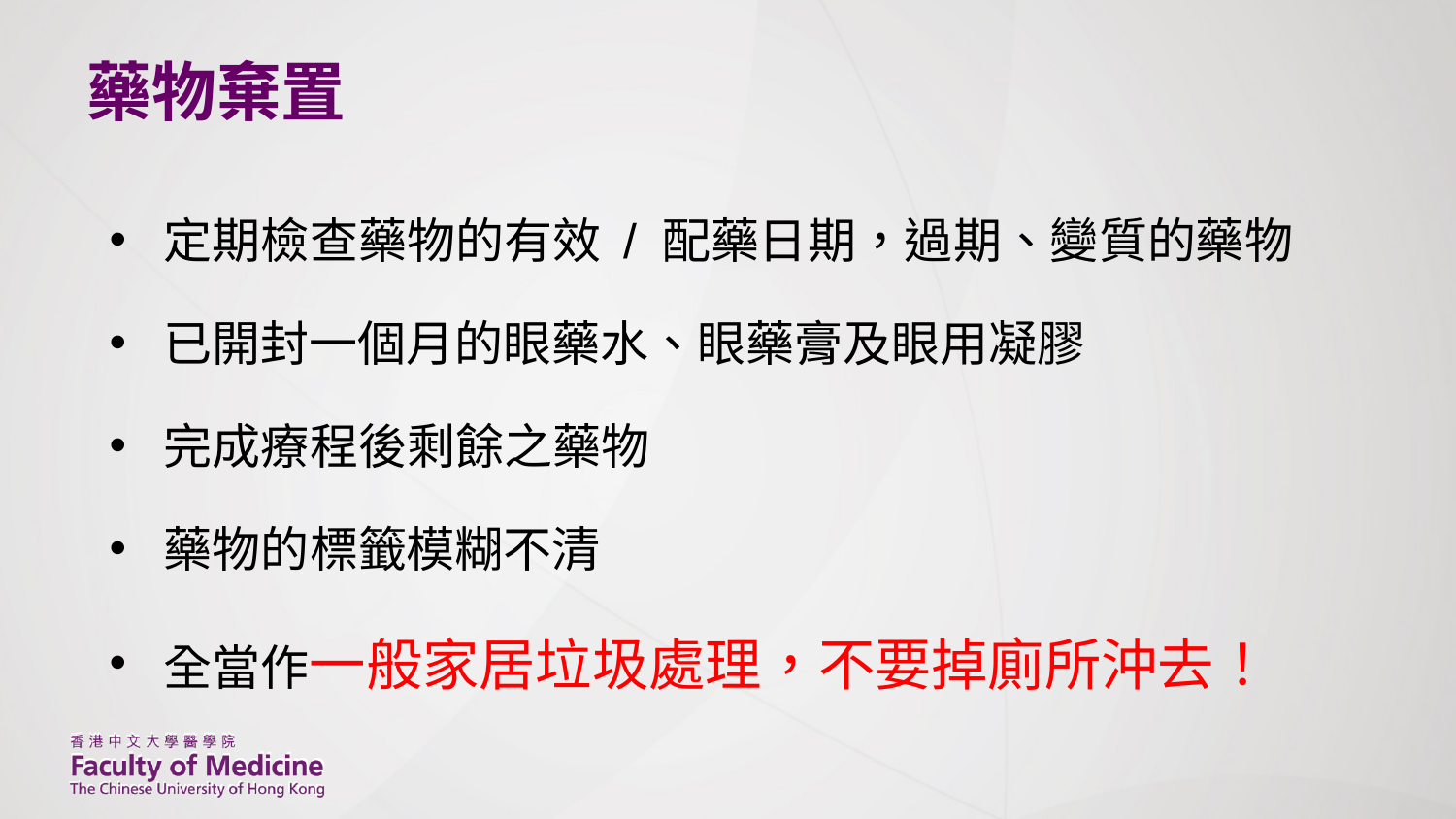

# 藥物棄置
定期檢查藥物的有效 / 配藥日期，過期、變質的藥物
已開封一個月的眼藥水、眼藥膏及眼用凝膠
完成療程後剩餘之藥物
藥物的標籤模糊不清
全當作一般家居垃圾處理，不要掉廁所沖去！